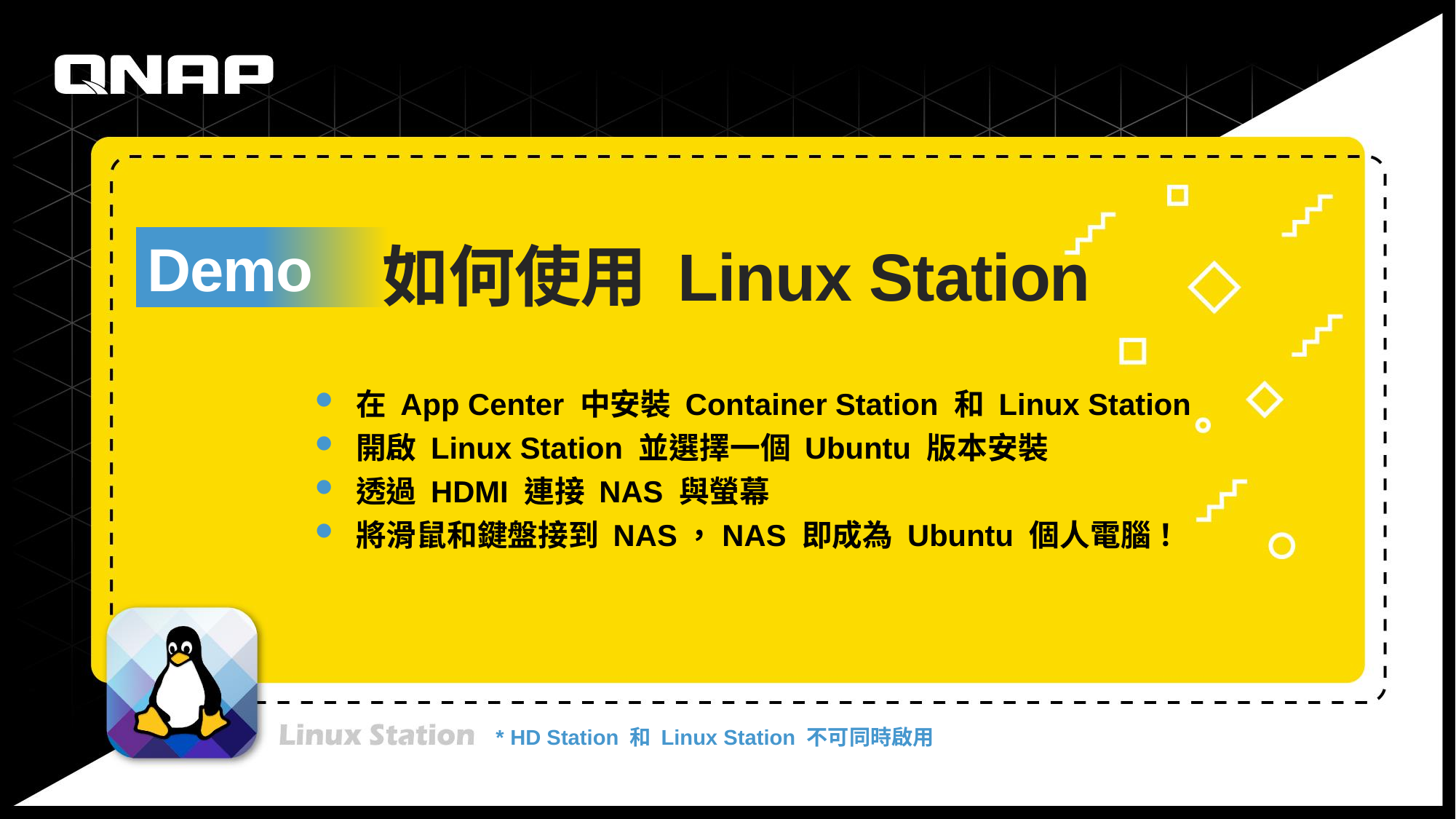

# 如何使用 Linux Station
Demo
在 App Center 中安裝 Container Station 和 Linux Station
開啟 Linux Station 並選擇一個 Ubuntu 版本安裝
透過 HDMI 連接 NAS 與螢幕
將滑鼠和鍵盤接到 NAS，NAS 即成為 Ubuntu 個人電腦！
* HD Station 和 Linux Station 不可同時啟用